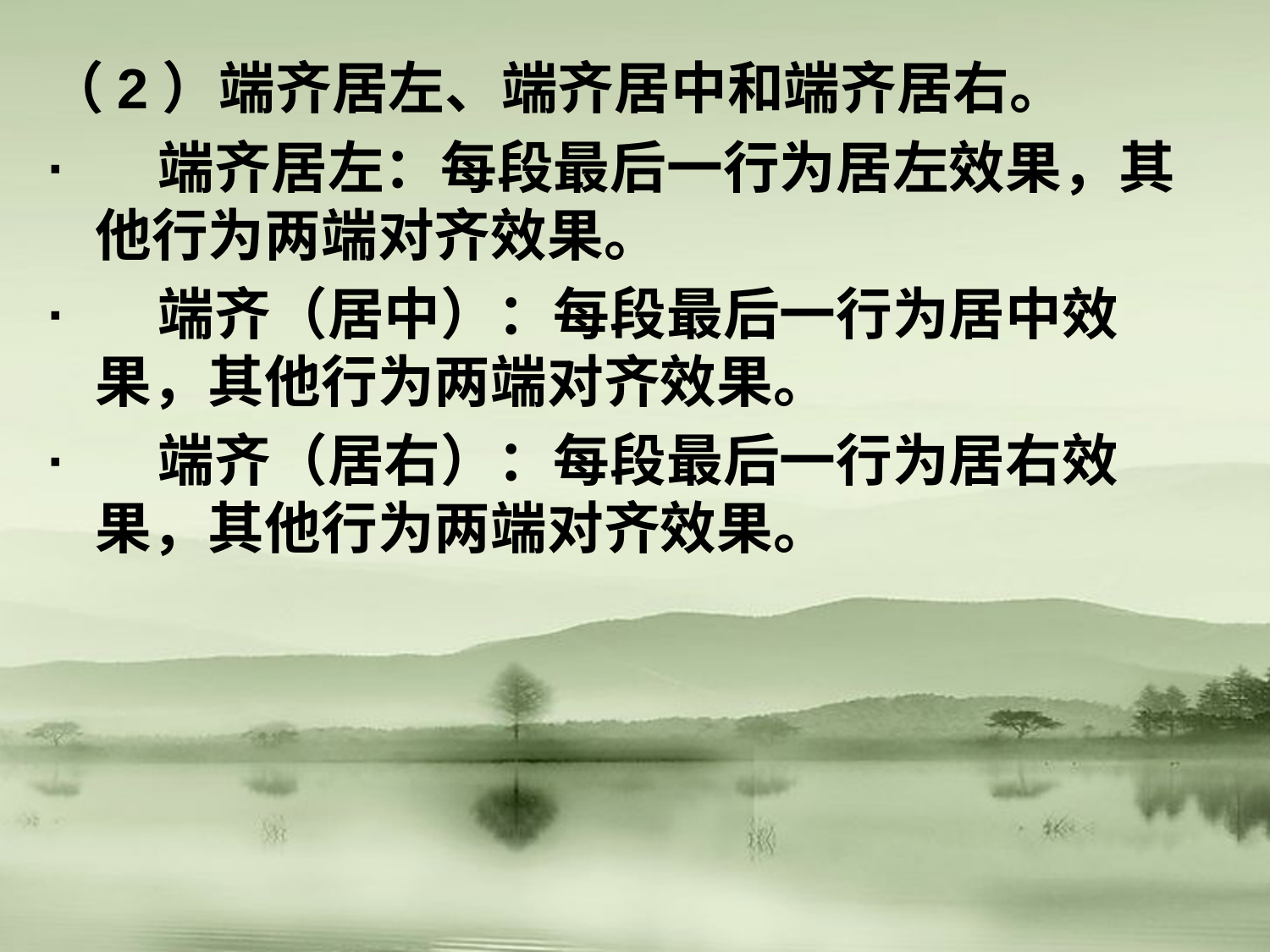

（2）端齐居左、端齐居中和端齐居右。
·     端齐居左：每段最后一行为居左效果，其他行为两端对齐效果。
·     端齐（居中）：每段最后一行为居中效果，其他行为两端对齐效果。
·     端齐（居右）：每段最后一行为居右效果，其他行为两端对齐效果。